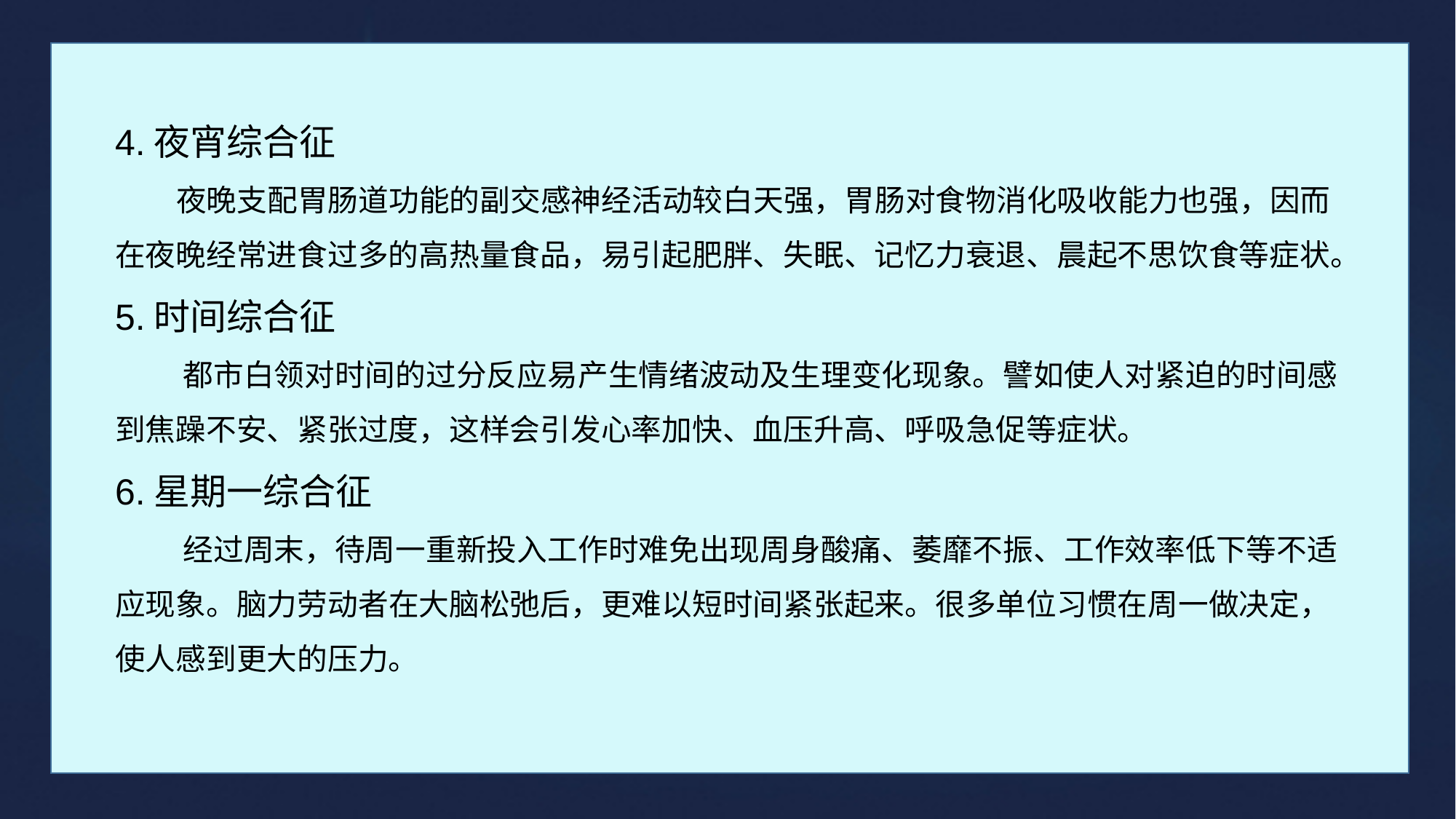

4.夜宵综合征
        夜晚支配胃肠道功能的副交感神经活动较白天强，胃肠对食物消化吸收能力也强，因而在夜晚经常进食过多的高热量食品，易引起肥胖、失眠、记忆力衰退、晨起不思饮食等症状。
5.时间综合征
         都市白领对时间的过分反应易产生情绪波动及生理变化现象。譬如使人对紧迫的时间感到焦躁不安、紧张过度，这样会引发心率加快、血压升高、呼吸急促等症状。
6.星期一综合征
         经过周末，待周一重新投入工作时难免出现周身酸痛、萎靡不振、工作效率低下等不适应现象。脑力劳动者在大脑松弛后，更难以短时间紧张起来。很多单位习惯在周一做决定，使人感到更大的压力。